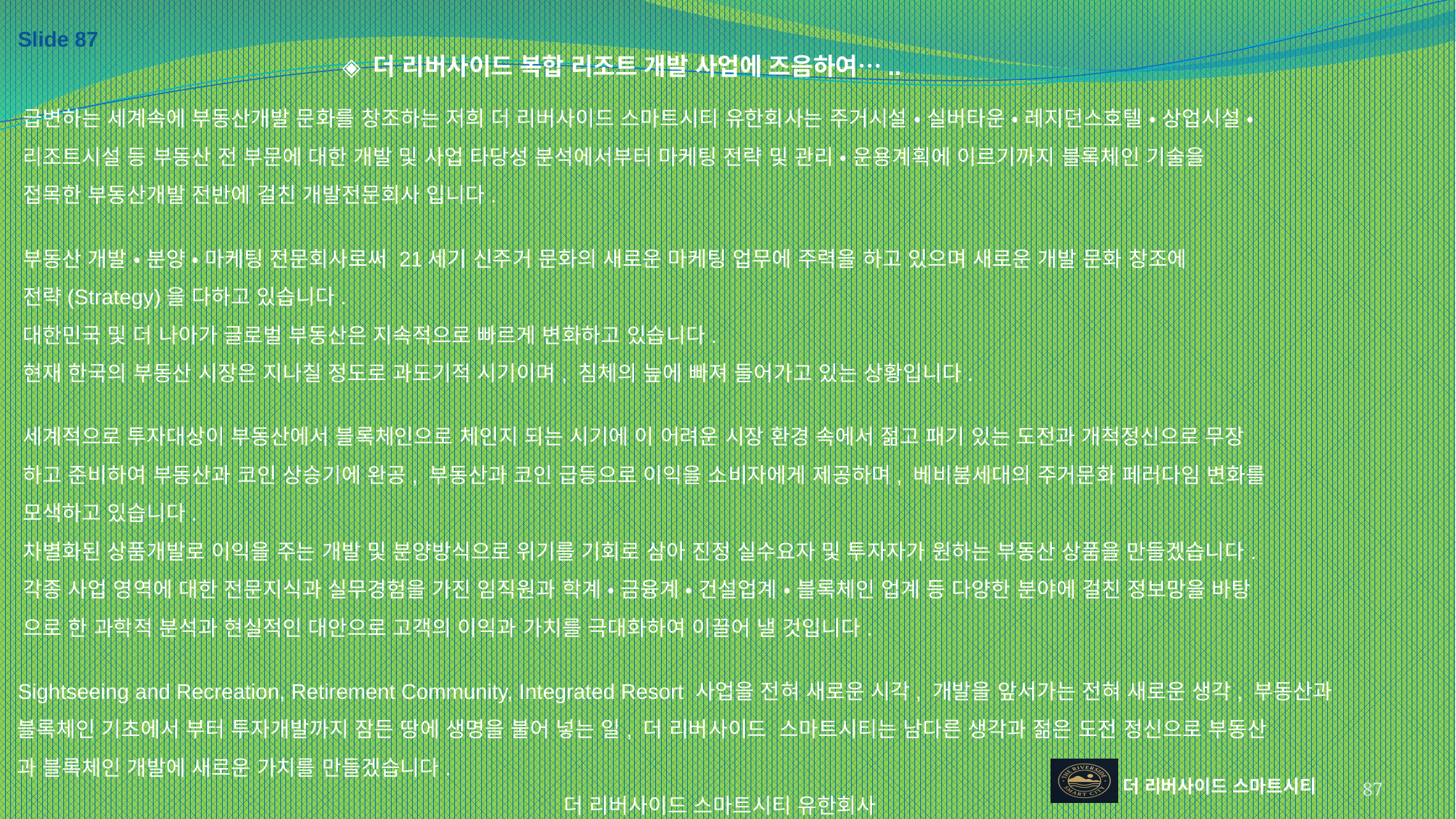

Slide 87
                                                         ◈ 더 리버사이드 복합 리조트 개발 사업에 즈음하여…..

   급변하는 세계속에 부동산개발 문화를 창조하는 저희 더 리버사이드 스마트시티 유한회사는 주거시설 • 실버타운 • 레지던스호텔 • 상업시설 •
   리조트시설 등 부동산 전 부문에 대한 개발 및 사업 타당성 분석에서부터 마케팅 전략 및 관리 • 운용계획에 이르기까지 블록체인 기술을
   접목한 부동산개발 전반에 걸친 개발전문회사 입니다.

   부동산 개발 • 분양 • 마케팅 전문회사로써 21세기 신주거 문화의 새로운 마케팅 업무에 주력을 하고 있으며 새로운 개발 문화 창조에
   전략(Strategy)을 다하고 있습니다.
   대한민국 및 더 나아가 글로벌 부동산은 지속적으로 빠르게 변화하고 있습니다.
   현재 한국의 부동산 시장은 지나칠 정도로 과도기적 시기이며, 침체의 늪에 빠져 들어가고 있는 상황입니다.

   세계적으로 투자대상이 부동산에서 블록체인으로 체인지 되는 시기에 이 어려운 시장 환경 속에서 젊고 패기 있는 도전과 개척정신으로 무장
   하고 준비하여 부동산과 코인 상승기에 완공, 부동산과 코인 급등으로 이익을 소비자에게 제공하며, 베비붐세대의 주거문화 페러다임 변화를
   모색하고 있습니다.
   차별화된 상품개발로 이익을 주는 개발 및 분양방식으로 위기를 기회로 삼아 진정 실수요자 및 투자자가 원하는 부동산 상품을 만들겠습니다.
   각종 사업 영역에 대한 전문지식과 실무경험을 가진 임직원과 학계 • 금융계 • 건설업계 • 블록체인 업계 등 다양한 분야에 걸친 정보망을 바탕
   으로 한 과학적 분석과 현실적인 대안으로 고객의 이익과 가치를 극대화하여 이끌어 낼 것입니다.

   Sightseeing and Recreation, Retirement Community, Integrated Resort 사업을 전혀 새로운 시각, 개발을 앞서가는 전혀 새로운 생각, 부동산과
  블록체인 기초에서 부터 투자개발까지 잠든 땅에 생명을 불어 넣는 일, 더 리버사이드  스마트시티는 남다른 생각과 젊은 도전 정신으로 부동산
  과 블록체인 개발에 새로운 가치를 만들겠습니다.
                                                                                             더 리버사이드 스마트시티 유한회사
                                                                                                  대표이사 문 만길 올림

87